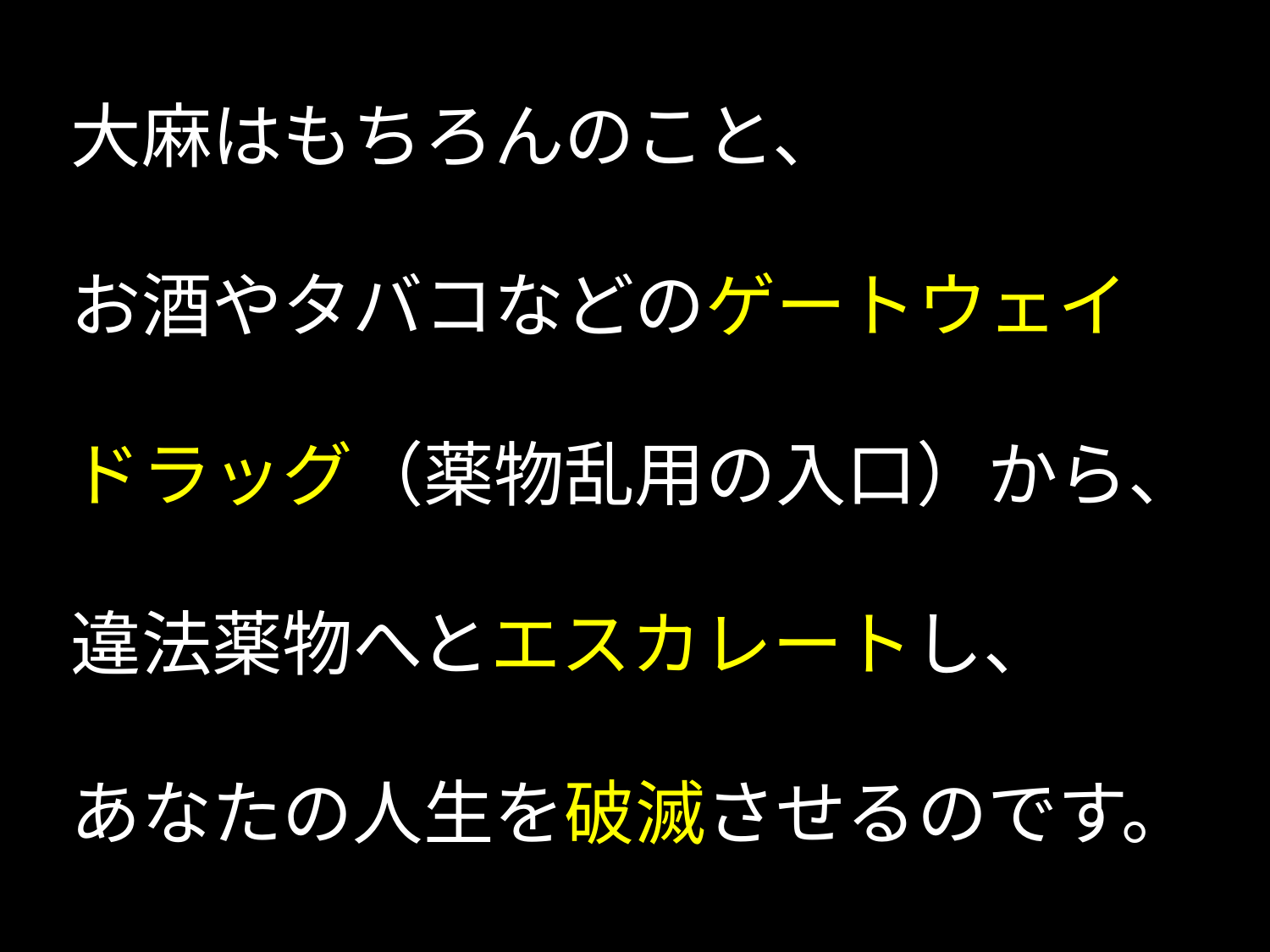

大麻はもちろんのこと、

お酒やタバコなどのゲートウェイ

ドラッグ（薬物乱用の入口）から、

違法薬物へとエスカレートし、

あなたの人生を破滅させるのです。